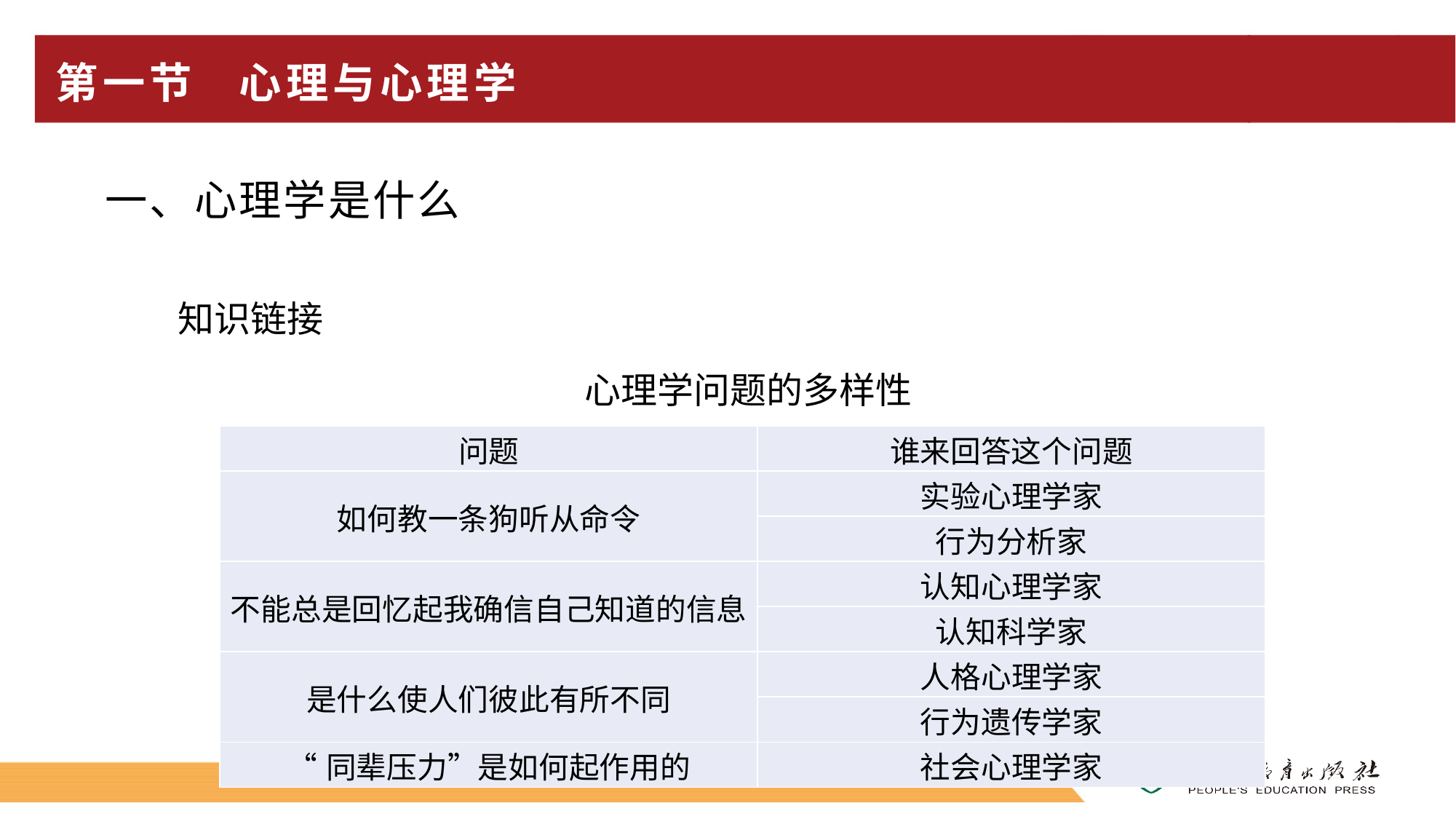

# 第一节   心理与心理学
一、心理学是什么
知识链接
心理学问题的多样性
| 问题 | 谁来回答这个问题 |
| --- | --- |
| 如何教一条狗听从命令 | 实验心理学家 |
|  | 行为分析家 |
| 不能总是回忆起我确信自己知道的信息 | 认知心理学家 |
|  | 认知科学家 |
| 是什么使人们彼此有所不同 | 人格心理学家 |
|  | 行为遗传学家 |
| “同辈压力”是如何起作用的 | 社会心理学家 |